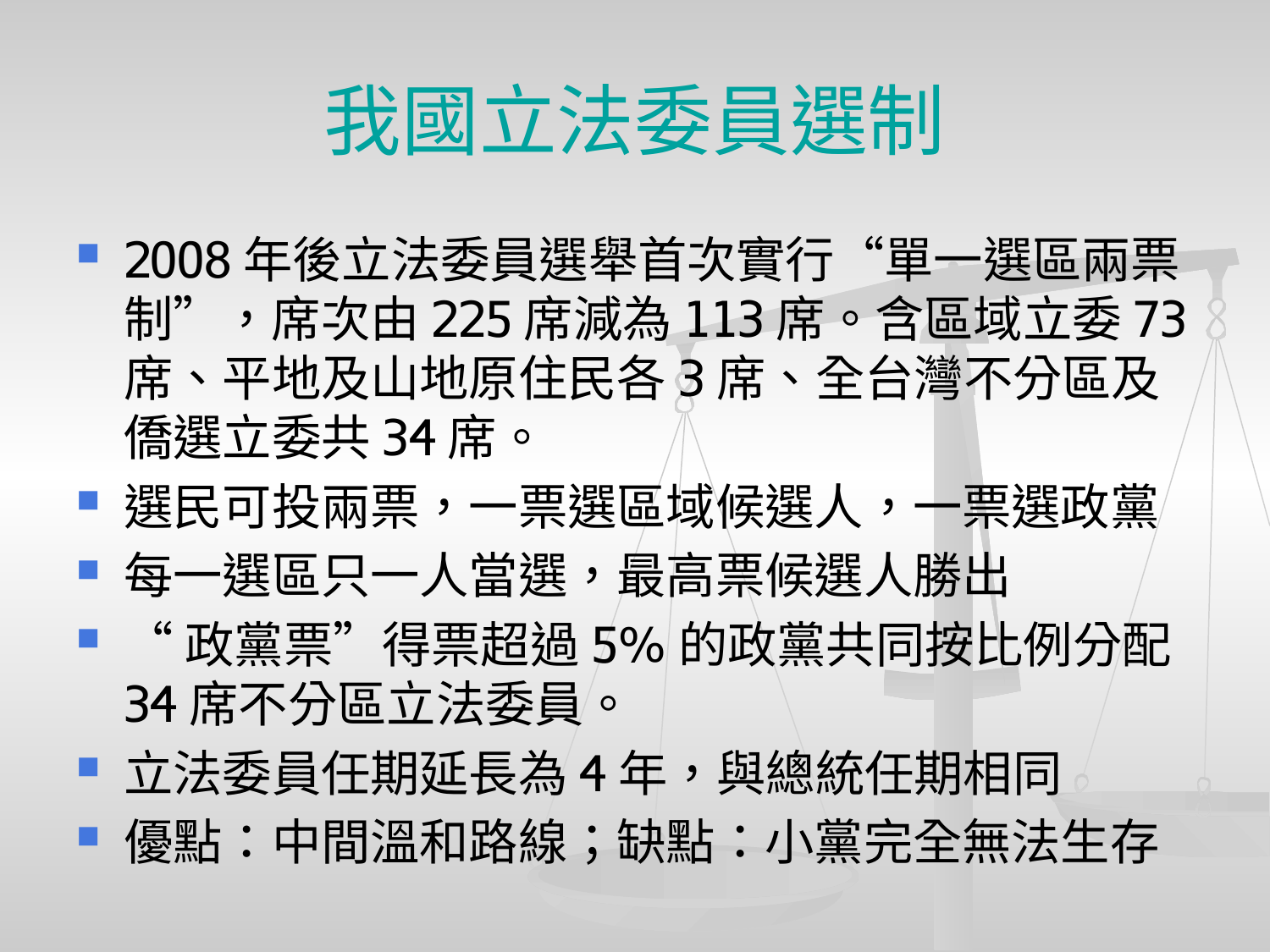

# 我國立法委員選制
2008年後立法委員選舉首次實行“單一選區兩票制”，席次由225席減為113席。含區域立委73席、平地及山地原住民各3席、全台灣不分區及僑選立委共34席。
選民可投兩票，一票選區域候選人，一票選政黨
每一選區只一人當選，最高票候選人勝出
“政黨票”得票超過5%的政黨共同按比例分配34席不分區立法委員。
立法委員任期延長為4年，與總統任期相同
優點：中間溫和路線；缺點：小黨完全無法生存